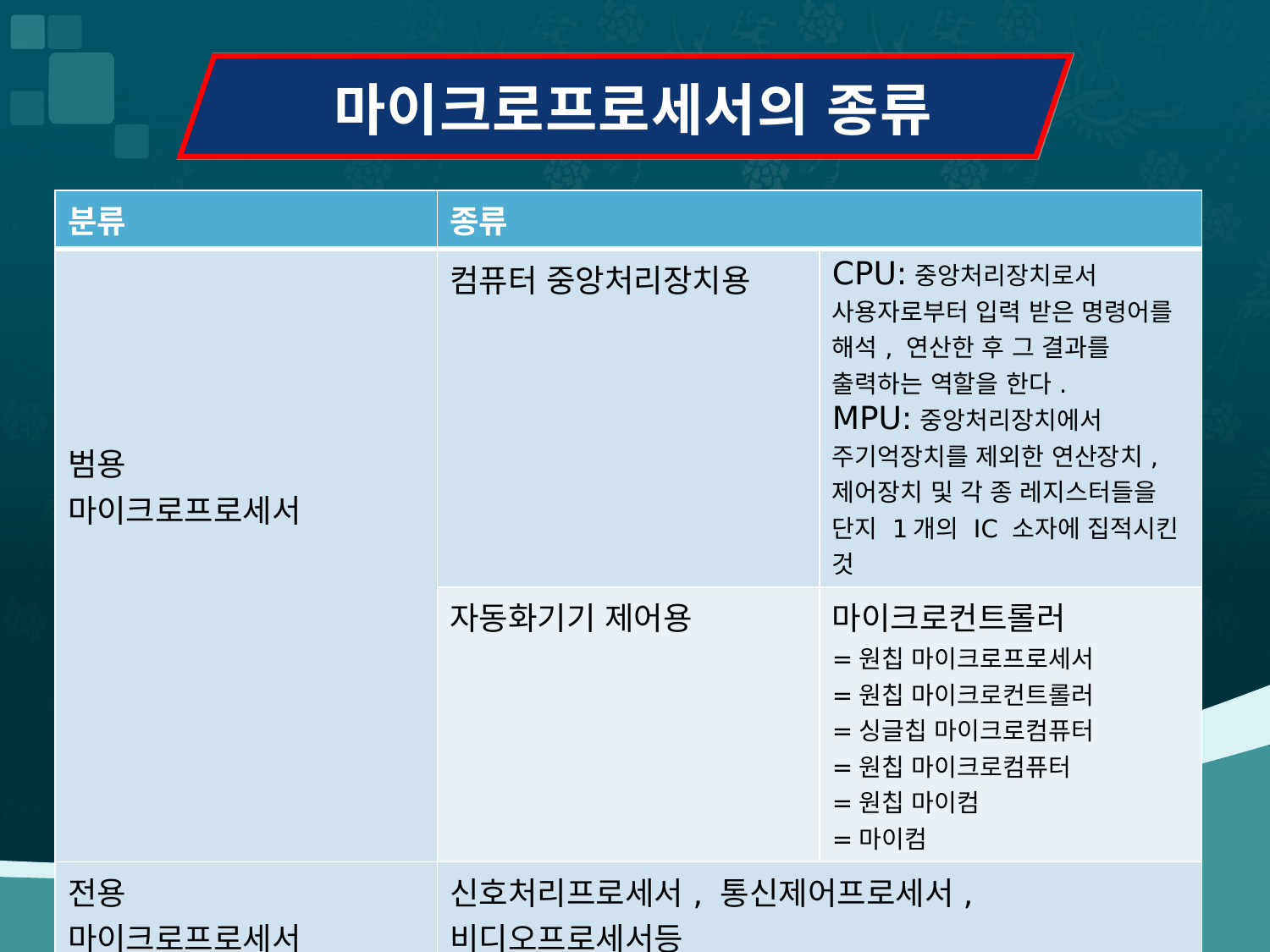

# 마이크로프로세서의 종류

| 분류 | 종류 |  |
| --- | --- | --- |
| 범용 마이크로프로세서 | 컴퓨터 중앙처리장치용 | CPU:중앙처리장치로서 사용자로부터 입력 받은 명령어를 해석, 연산한 후 그 결과를 출력하는 역할을 한다. MPU:중앙처리장치에서 주기억장치를 제외한 연산장치, 제어장치 및 각 종 레지스터들을 단지 1개의 IC 소자에 집적시킨 것 |
|  | 자동화기기 제어용 | 마이크로컨트롤러 =원칩 마이크로프로세서 =원칩 마이크로컨트롤러 =싱글칩 마이크로컴퓨터 =원칩 마이크로컴퓨터 =원칩 마이컴 =마이컴 |
| 전용 마이크로프로세서 | 신호처리프로세서, 통신제어프로세서,비디오프로세서등 |  |